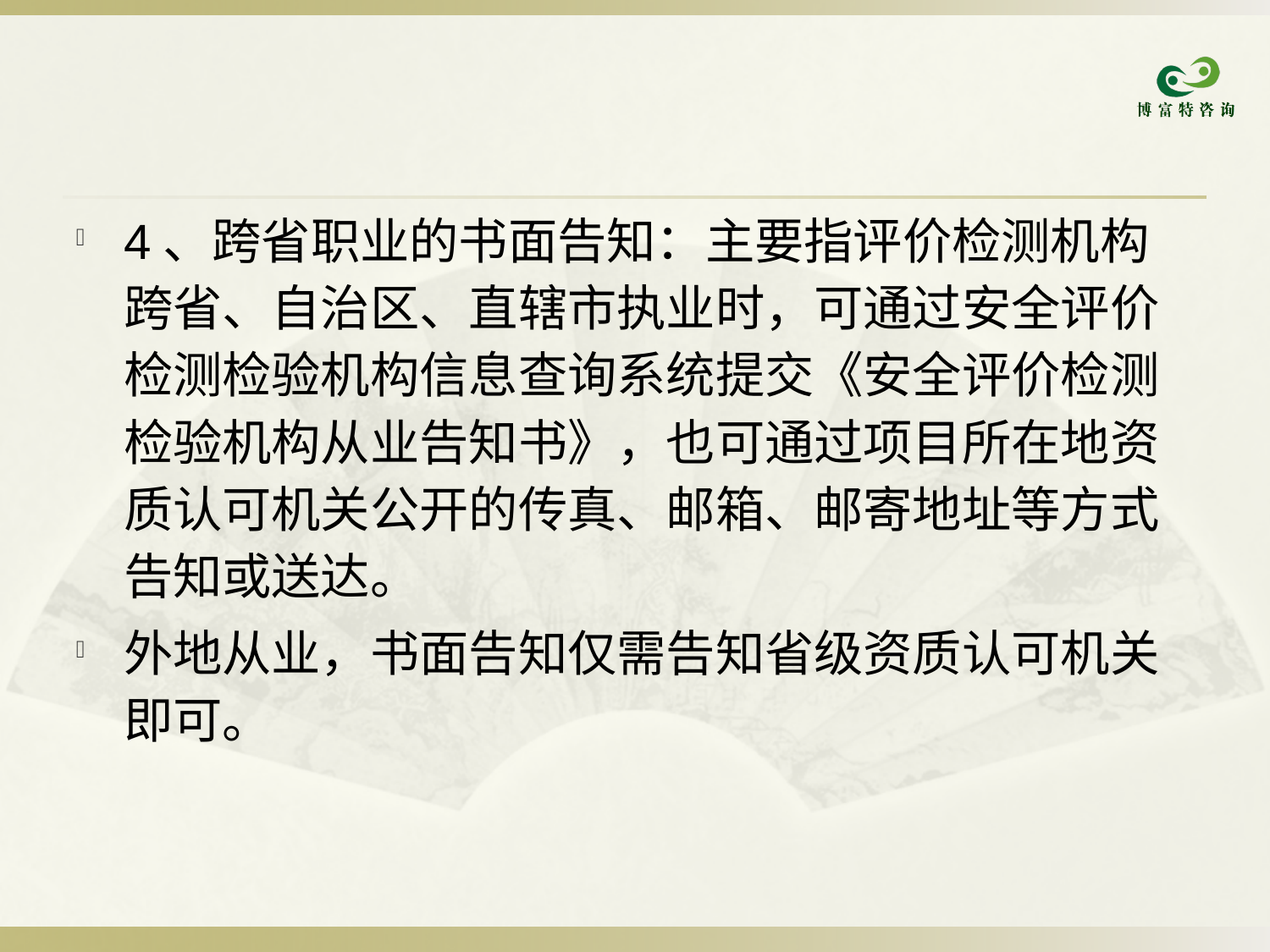

4、跨省职业的书面告知：主要指评价检测机构跨省、自治区、直辖市执业时，可通过安全评价检测检验机构信息查询系统提交《安全评价检测检验机构从业告知书》，也可通过项目所在地资质认可机关公开的传真、邮箱、邮寄地址等方式告知或送达。
外地从业，书面告知仅需告知省级资质认可机关即可。